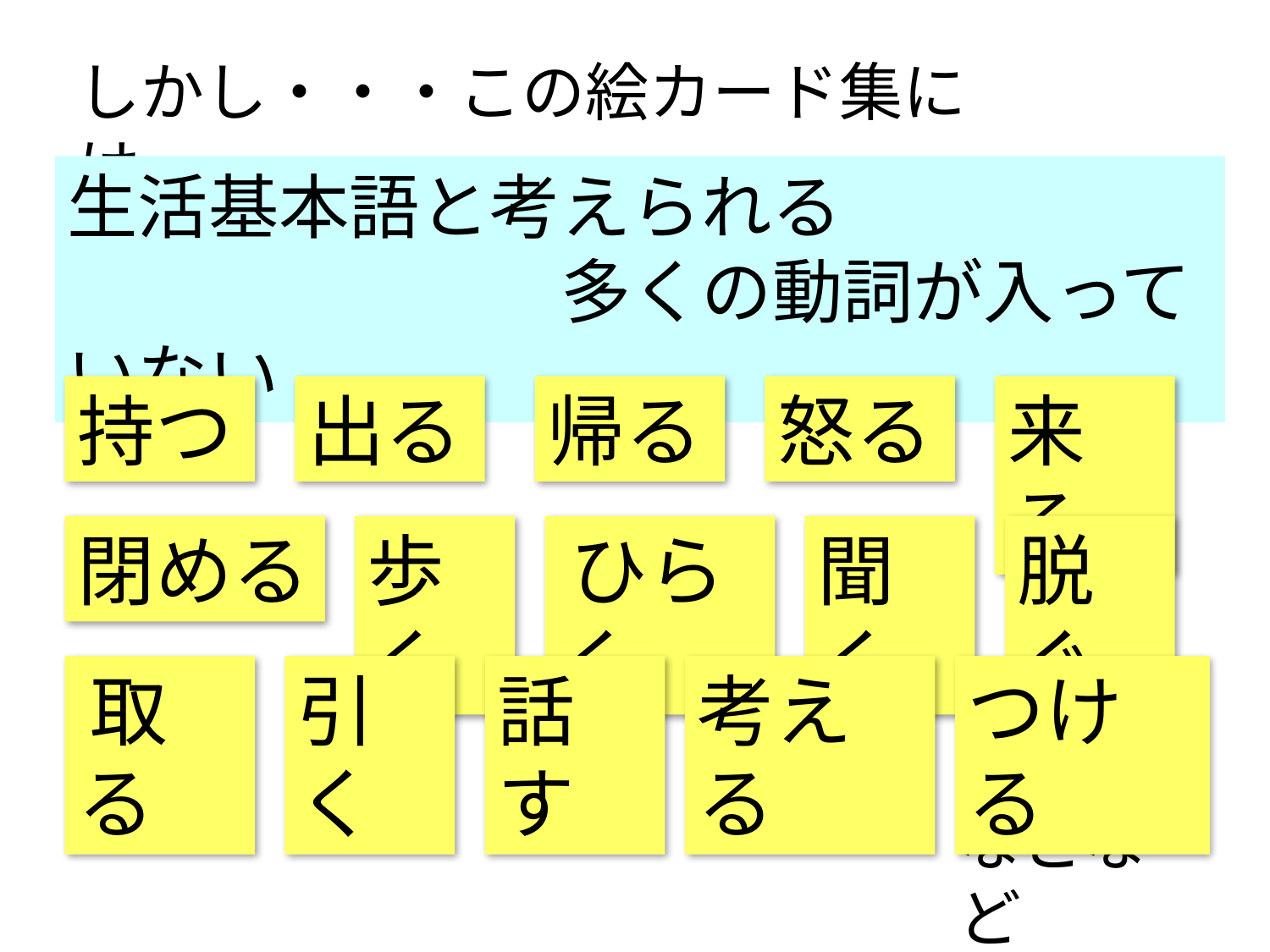

しかし・・・この絵カード集には
生活基本語と考えられる
　　　　　　　多くの動詞が入っていない
持つ
出る
帰る
怒る
来る
閉める
歩く
ひらく
聞く
脱ぐ
取る
引く
話す
考える
つける
などなど